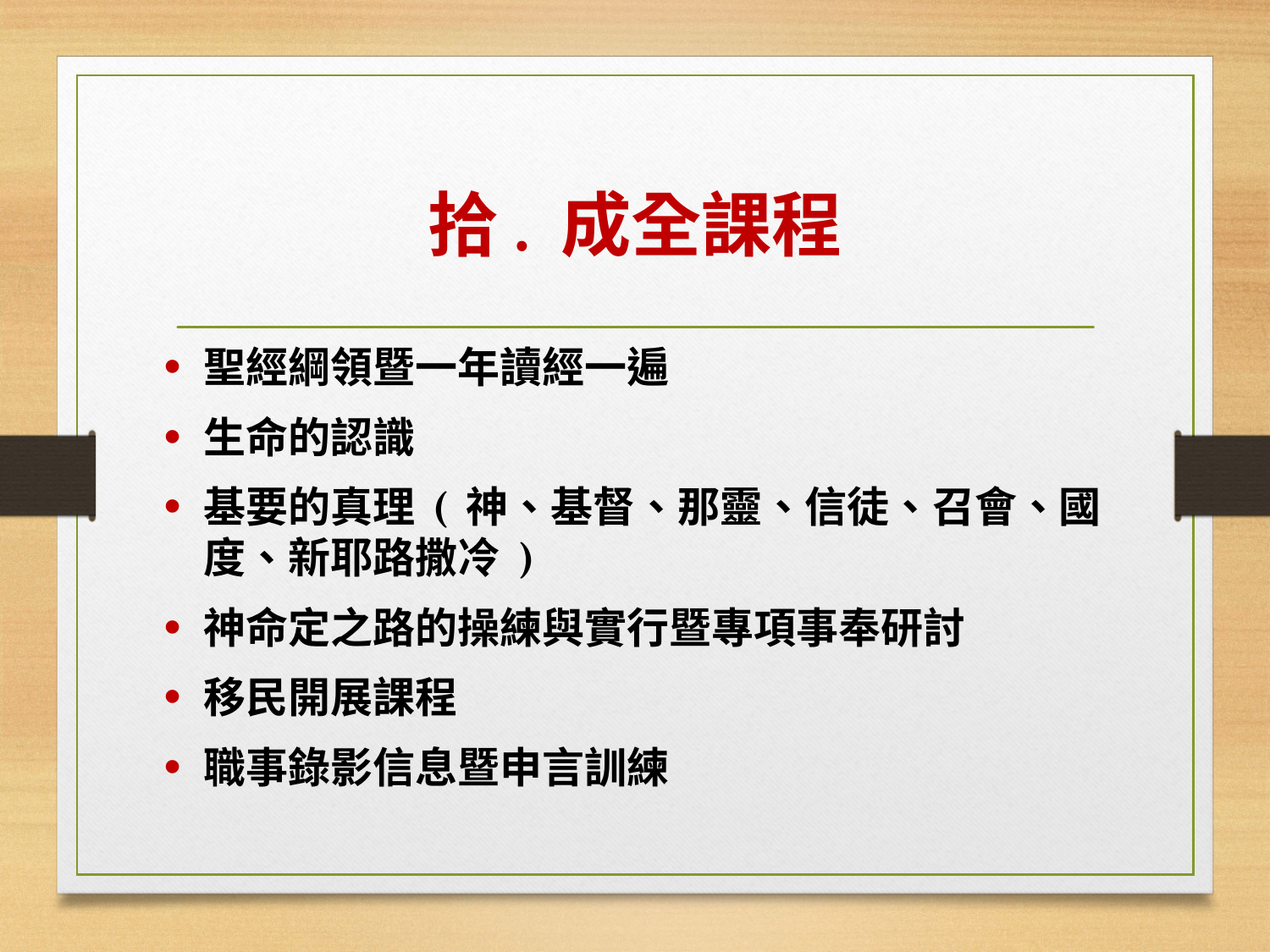

# 拾. 成全課程
聖經綱領暨一年讀經一遍
生命的認識
基要的真理 ( 神、基督、那靈、信徒、召會、國度、新耶路撒冷 )
神命定之路的操練與實行暨專項事奉研討
移民開展課程
職事錄影信息暨申言訓練